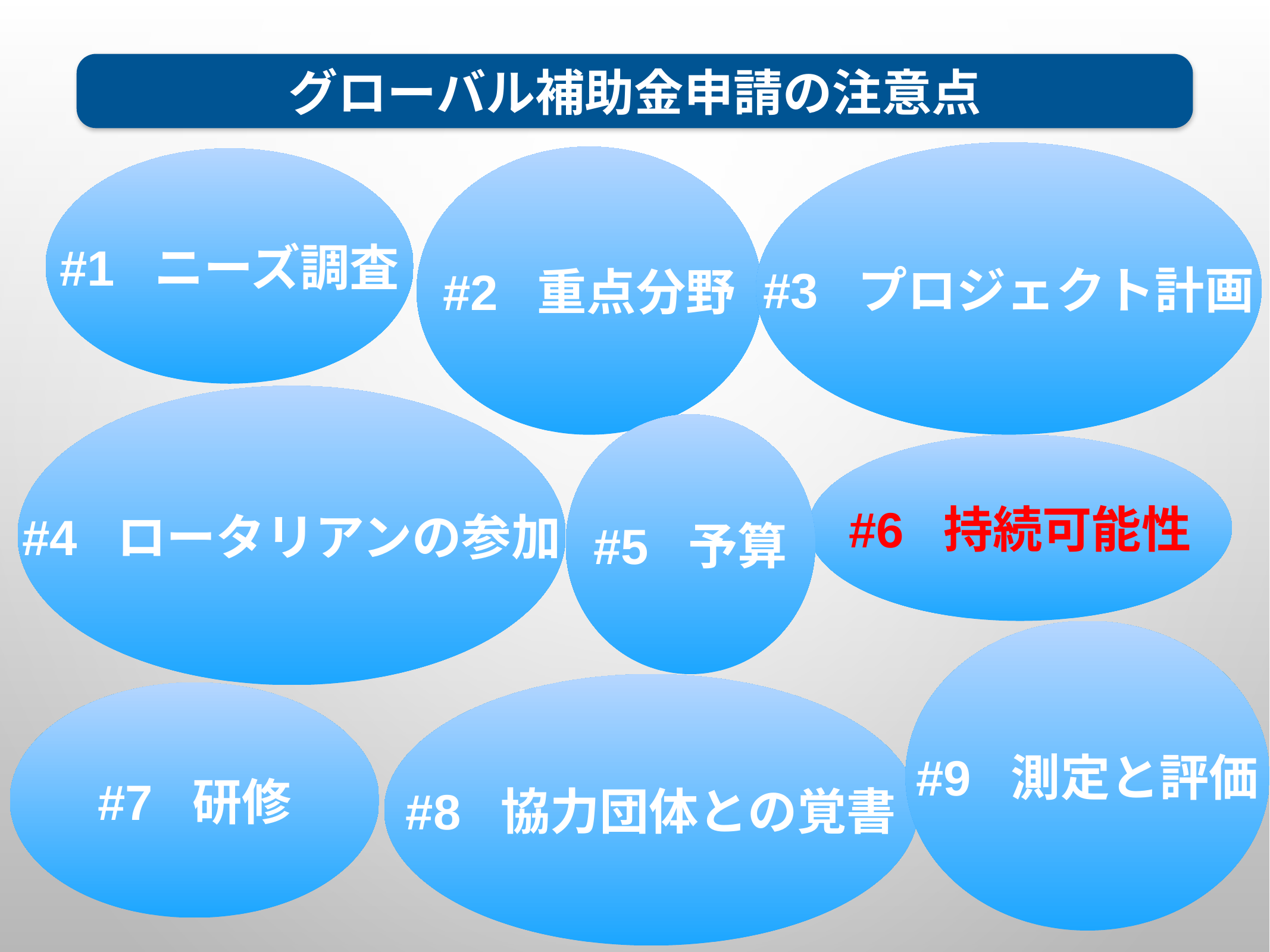

グローバル補助金申請の注意点
#3  プロジェクト計画
#2  重点分野
#1  ニーズ調査
#4  ロータリアンの参加
#5  予算
#6  持続可能性
#9  測定と評価
#8  協力団体との覚書
#7  研修
13